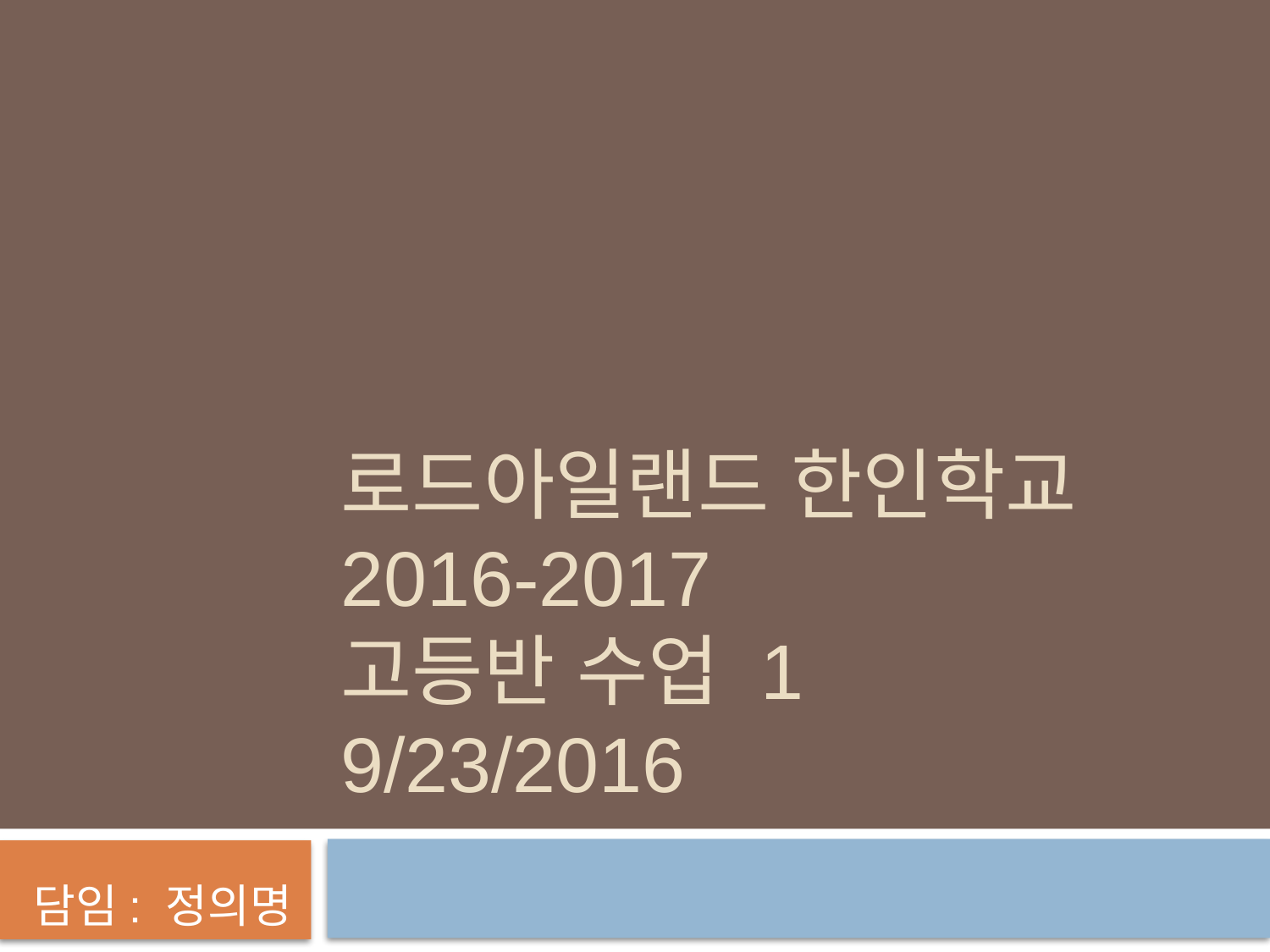

# 로드아일랜드 한인학교 2016-2017 고등반 수업 1 9/23/2016
담임: 정의명